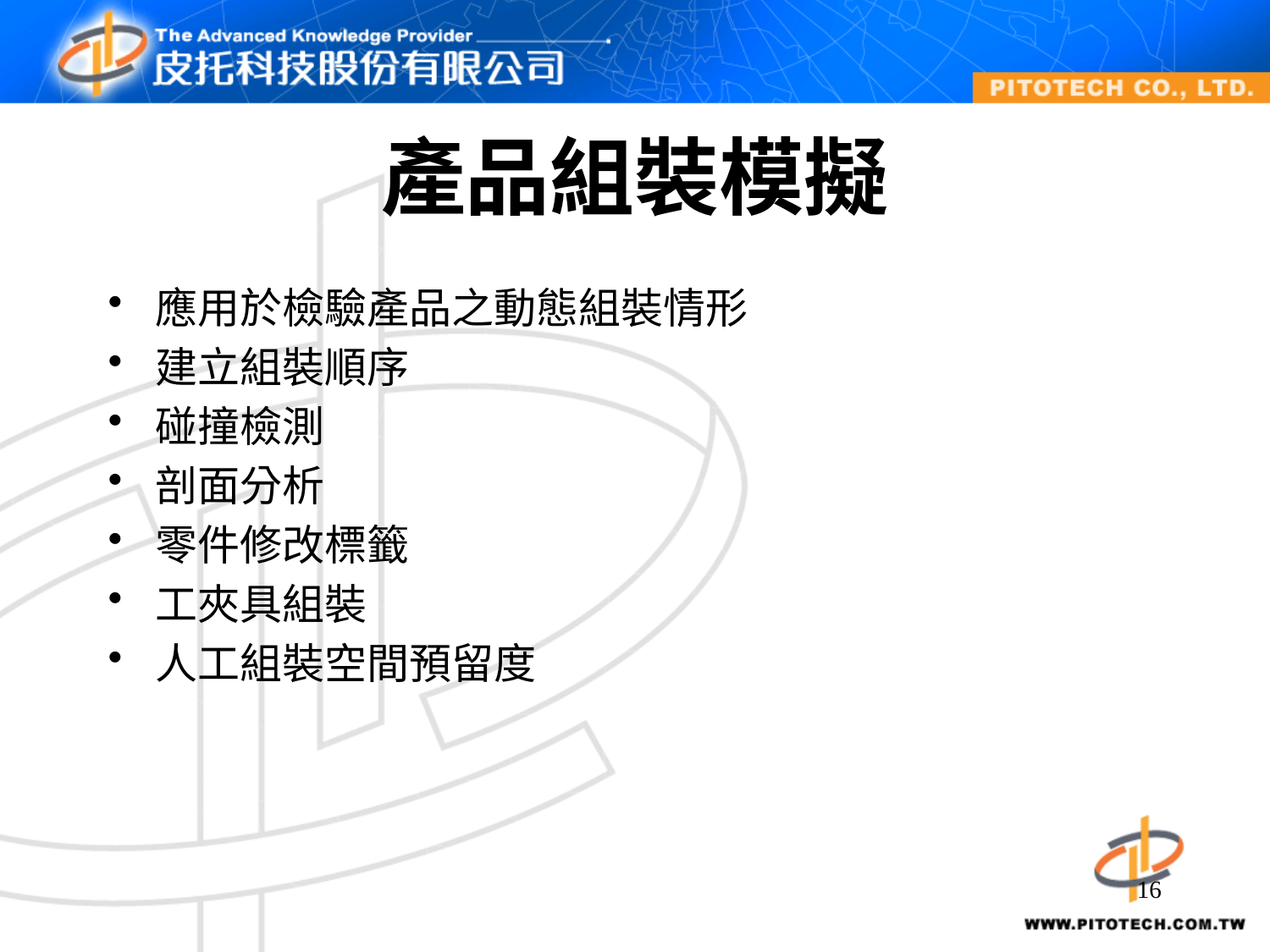

# 產品組裝模擬
應用於檢驗產品之動態組裝情形
建立組裝順序
碰撞檢測
剖面分析
零件修改標籤
工夾具組裝
人工組裝空間預留度
16